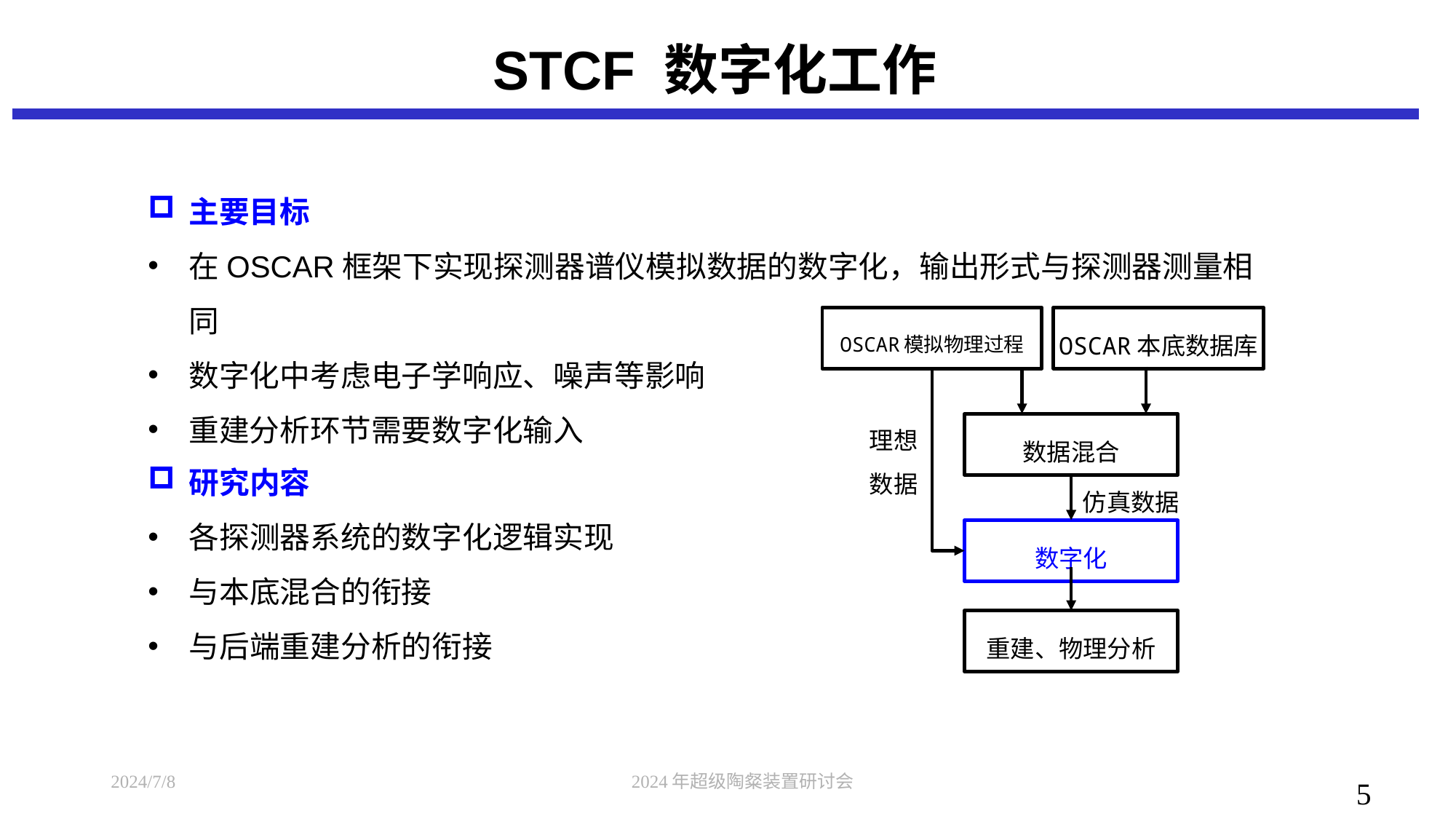

# STCF 数字化工作
主要目标
在OSCAR框架下实现探测器谱仪模拟数据的数字化，输出形式与探测器测量相同
数字化中考虑电子学响应、噪声等影响
重建分析环节需要数字化输入
OSCAR模拟物理过程
OSCAR本底数据库
理想数据
数据混合
仿真数据
数字化
重建、物理分析
研究内容
各探测器系统的数字化逻辑实现
与本底混合的衔接
与后端重建分析的衔接
2024/7/8
2024年超级陶粲装置研讨会
5